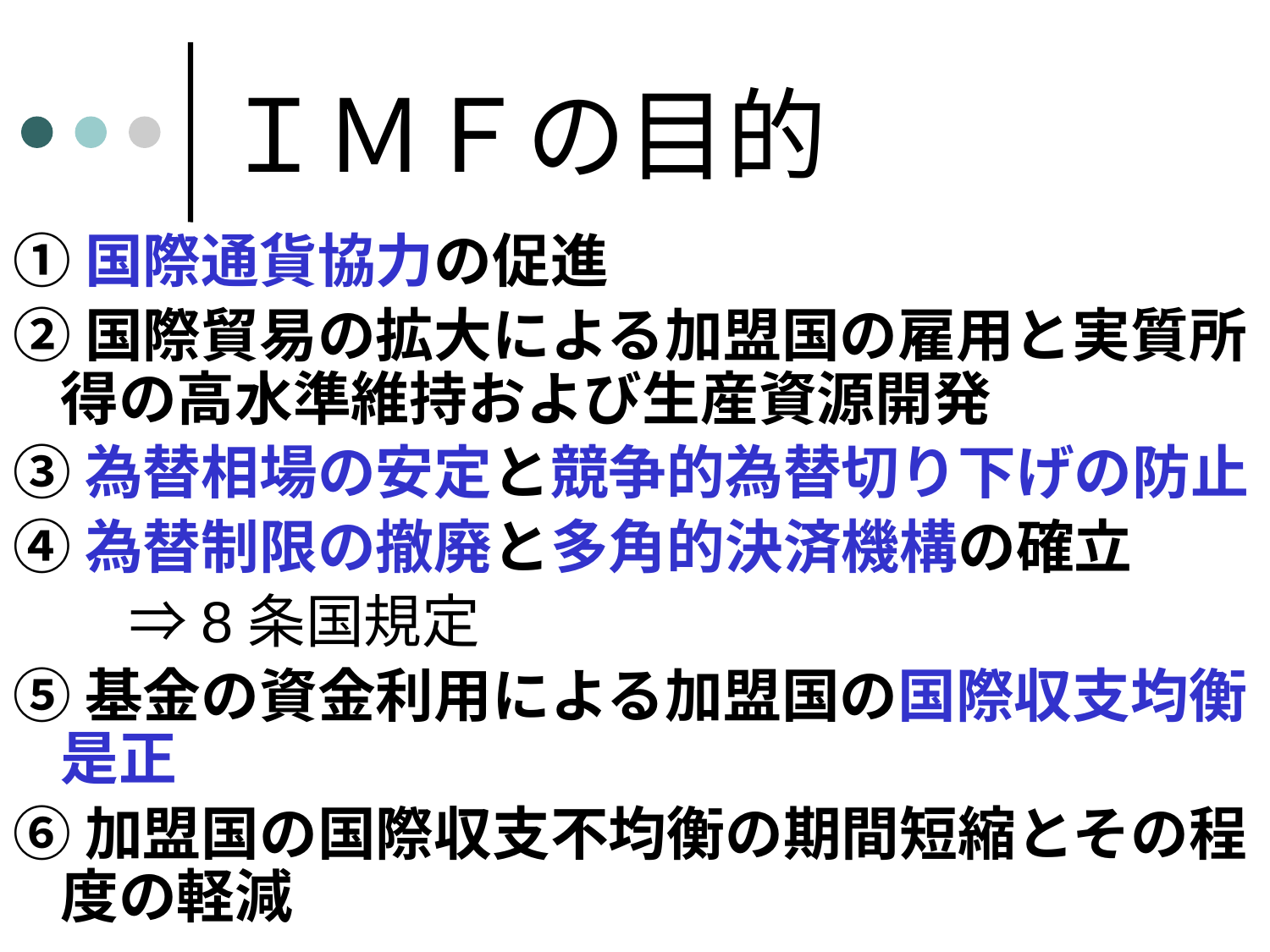

# ＩＭＦの目的
①国際通貨協力の促進
②国際貿易の拡大による加盟国の雇用と実質所得の高水準維持および生産資源開発
③為替相場の安定と競争的為替切り下げの防止
④為替制限の撤廃と多角的決済機構の確立
　　⇒8条国規定
⑤基金の資金利用による加盟国の国際収支均衡是正
⑥加盟国の国際収支不均衡の期間短縮とその程度の軽減